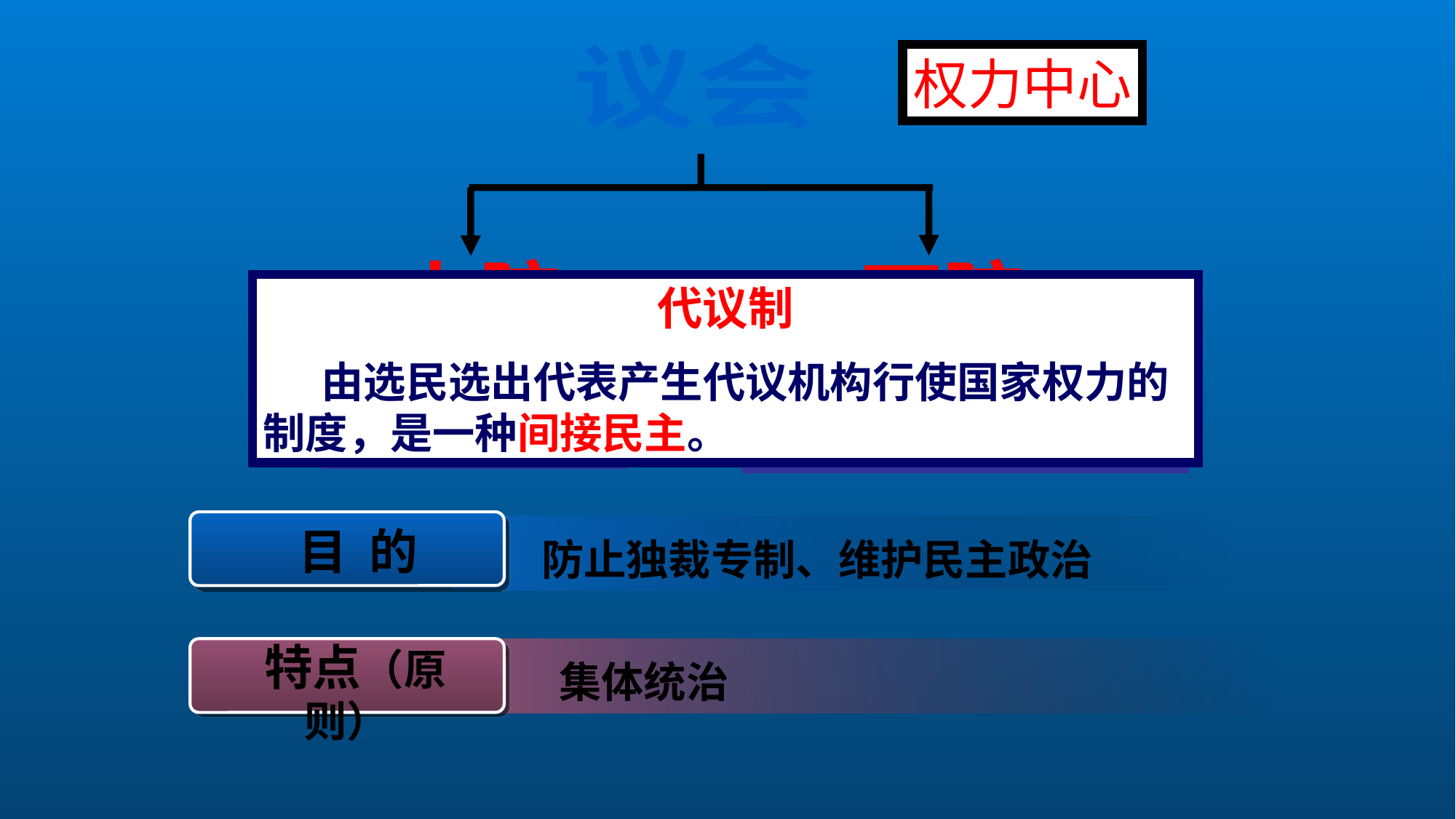

议会
权力中心

上院
下院
代议制
     由选民选出代表产生代议机构行使国家权力的制度，是一种间接民主。

   国 王 任 命

   选 民 直 接 选 举

 目  的

防止独裁专制、维护民主政治
 特点（原则）

集体统治